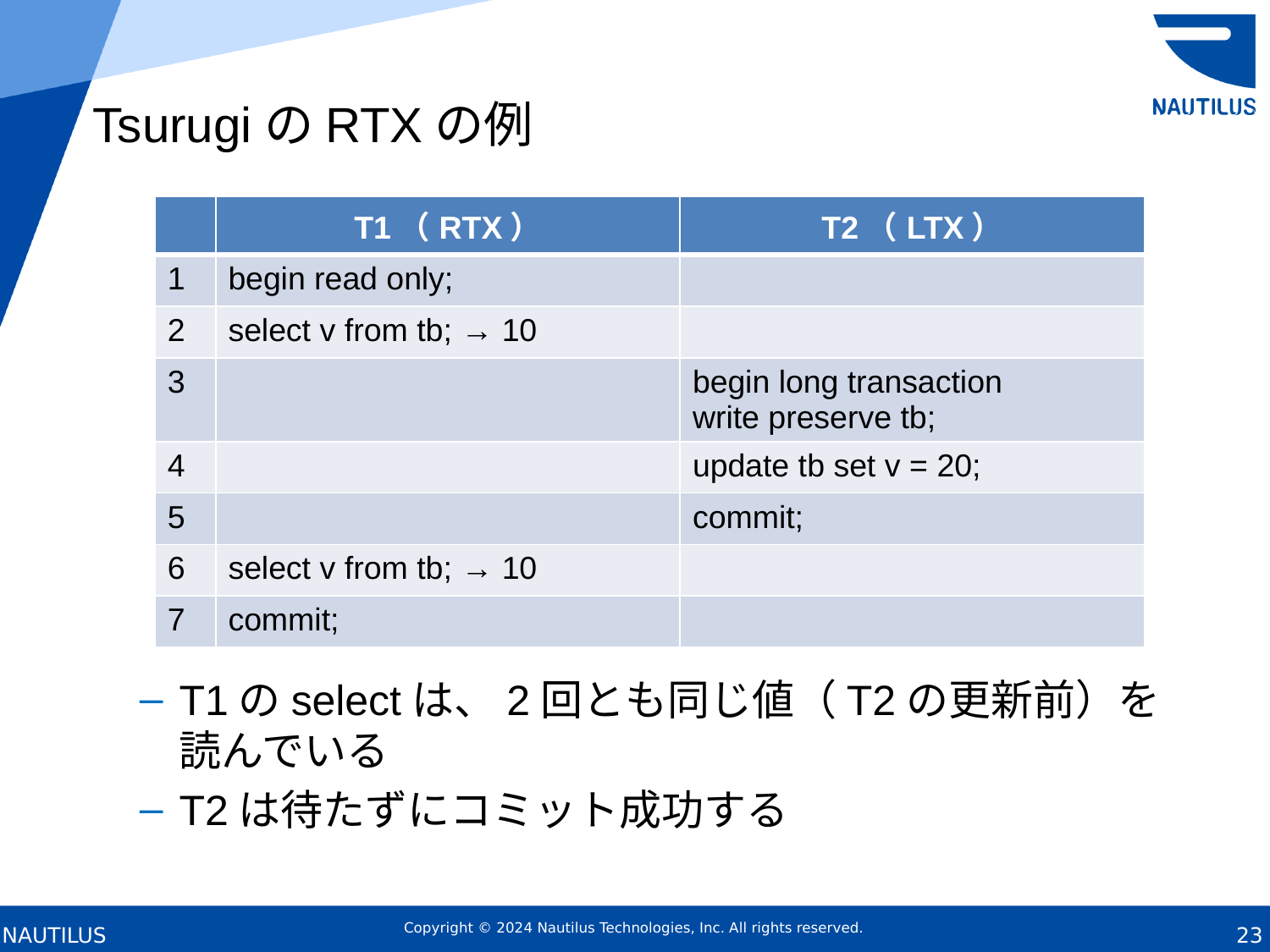

# TsurugiのRTXの例

T1のselectは、2回とも同じ値（T2の更新前）を読んでいる
T2は待たずにコミット成功する

|  | T1（RTX） | T2（LTX） |
| --- | --- | --- |
| 1 | begin read only; |  |
| 2 | select v from tb; → 10 |  |
| 3 |  | begin long transaction write preserve tb; |
| 4 |  | update tb set v = 20; |
| 5 |  | commit; |
| 6 | select v from tb; → 10 |  |
| 7 | commit; |  |